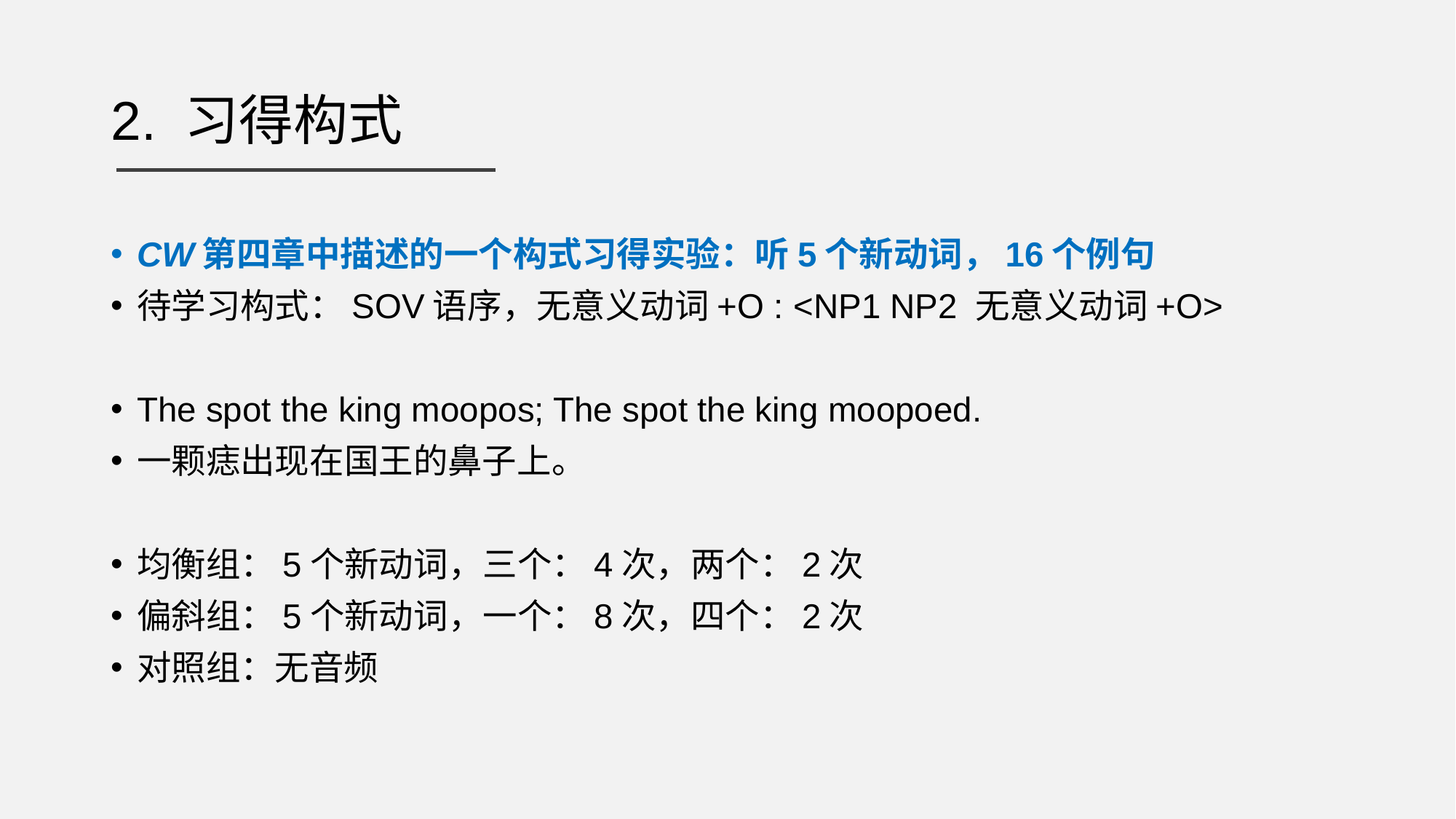

# 2. 习得构式

CW第四章中描述的一个构式习得实验：听5个新动词，16个例句
待学习构式：SOV语序，无意义动词+O : <NP1 NP2 无意义动词+O>

The spot the king moopos; The spot the king moopoed.
一颗痣出现在国王的鼻子上。

均衡组：5个新动词，三个：4次，两个：2次
偏斜组：5个新动词，一个：8次，四个：2次
对照组：无音频